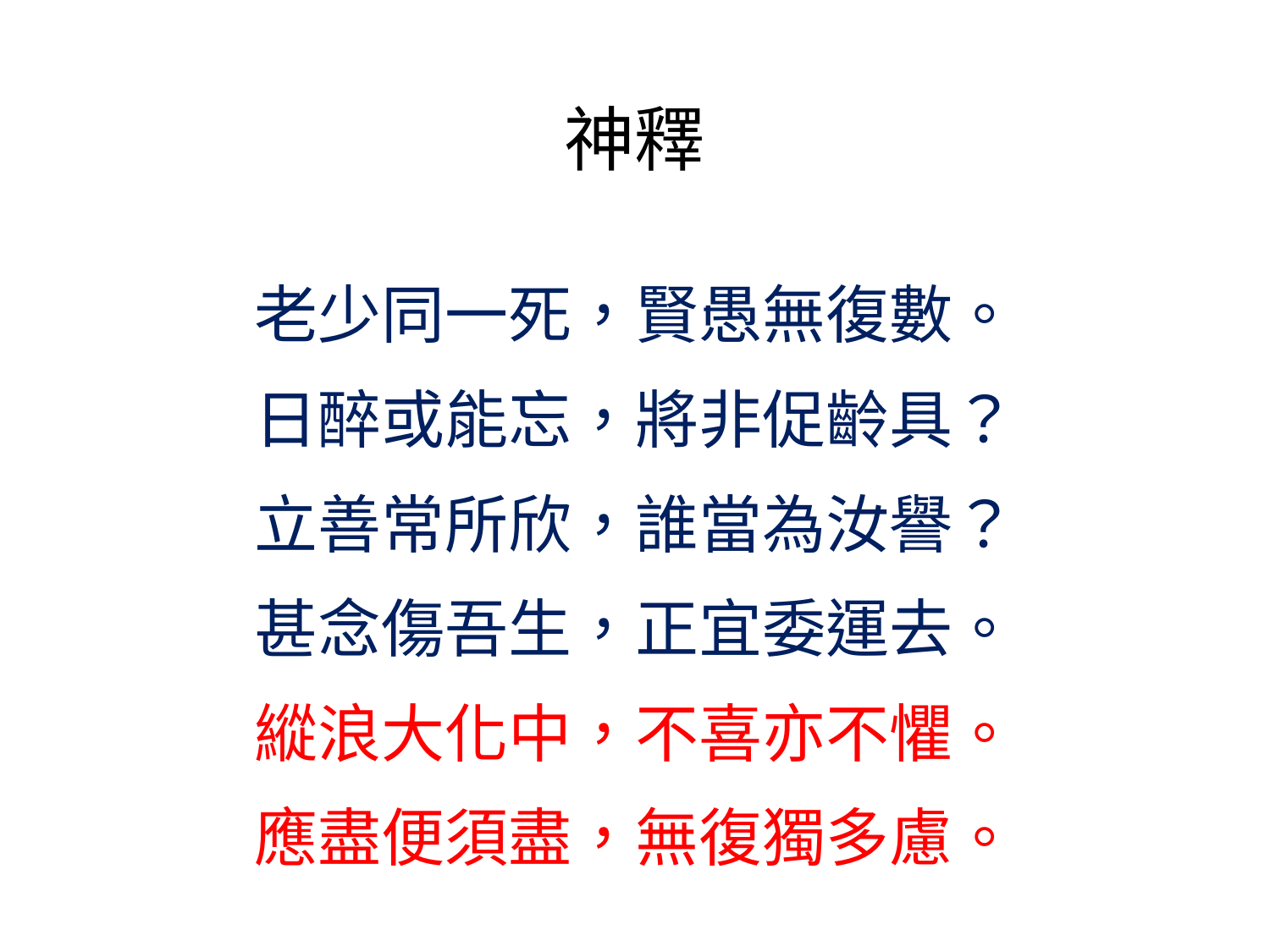

# 神釋
老少同一死，賢愚無復數。
日醉或能忘，將非促齡具？
立善常所欣，誰當為汝譽？
甚念傷吾生，正宜委運去。
縱浪大化中，不喜亦不懼。
應盡便須盡，無復獨多慮。